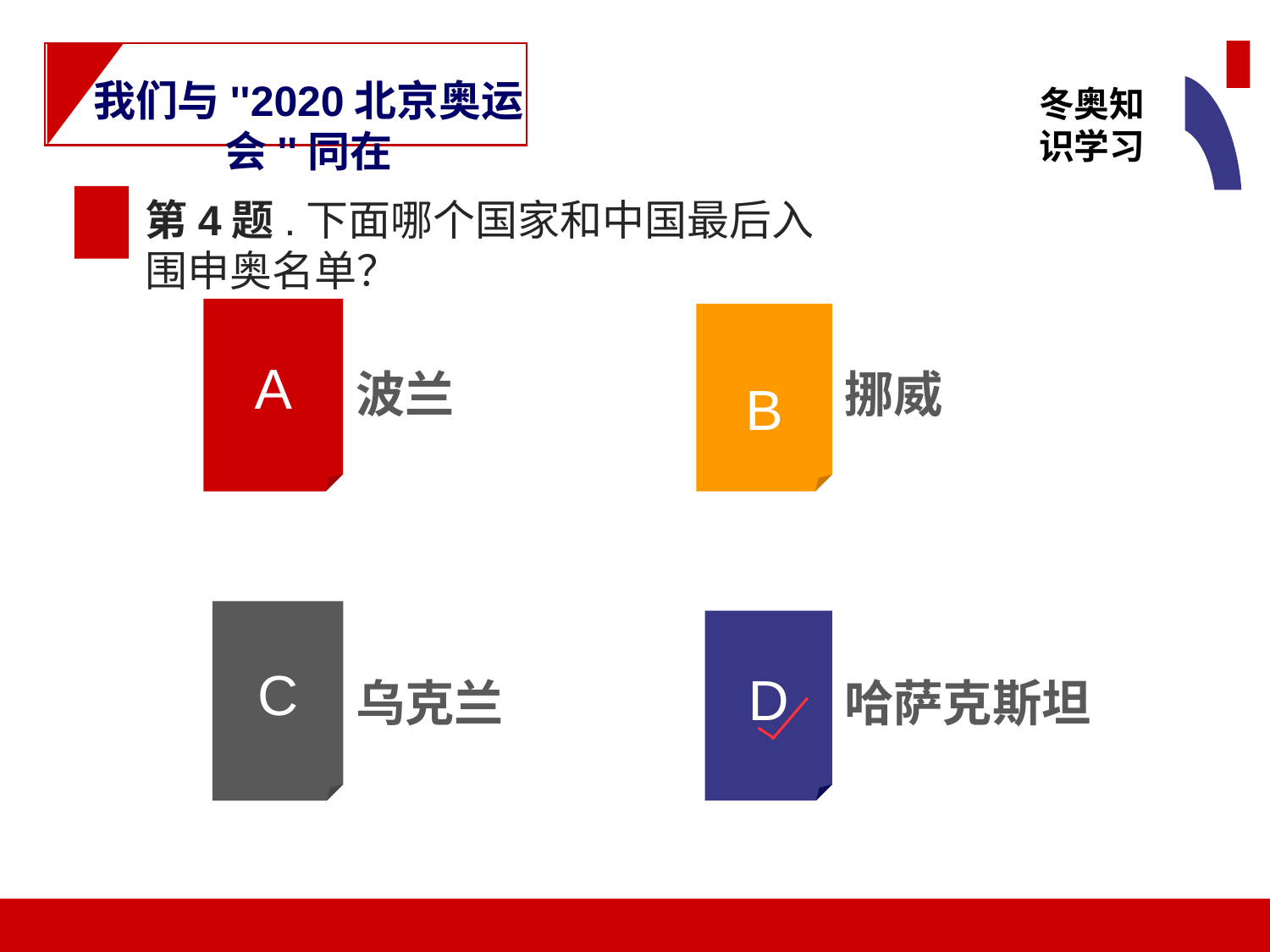

冬奥知识学习

我们与''2020北京奥运会''同在

第4题.下面哪个国家和中国最后入围申奥名单？
波兰
挪威
A

B

乌克兰
哈萨克斯坦
C
D

35